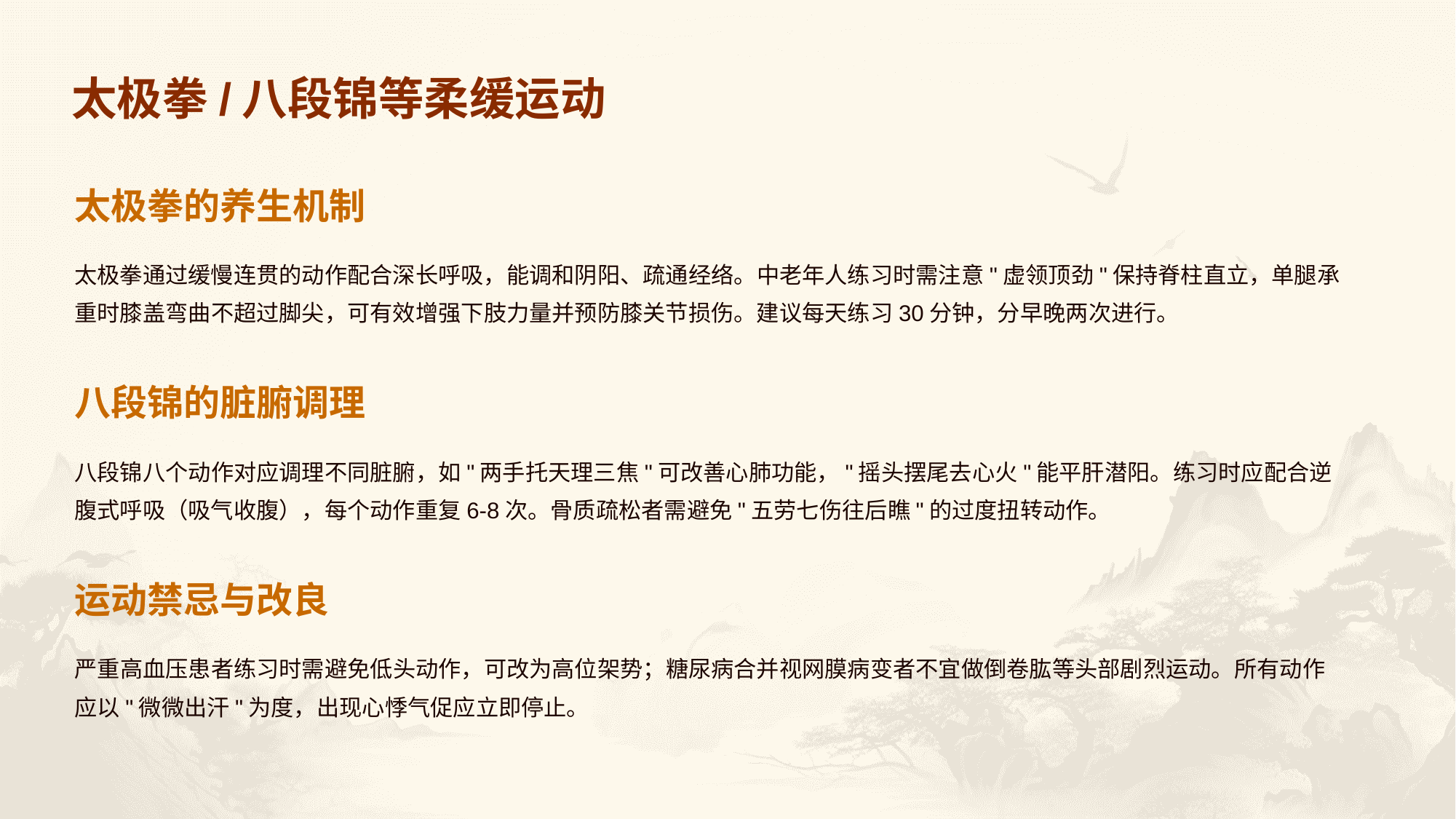

太极拳/八段锦等柔缓运动
太极拳的养生机制
太极拳通过缓慢连贯的动作配合深长呼吸，能调和阴阳、疏通经络。中老年人练习时需注意"虚领顶劲"保持脊柱直立，单腿承重时膝盖弯曲不超过脚尖，可有效增强下肢力量并预防膝关节损伤。建议每天练习30分钟，分早晚两次进行。
八段锦的脏腑调理
八段锦八个动作对应调理不同脏腑，如"两手托天理三焦"可改善心肺功能，"摇头摆尾去心火"能平肝潜阳。练习时应配合逆腹式呼吸（吸气收腹），每个动作重复6-8次。骨质疏松者需避免"五劳七伤往后瞧"的过度扭转动作。
运动禁忌与改良
严重高血压患者练习时需避免低头动作，可改为高位架势；糖尿病合并视网膜病变者不宜做倒卷肱等头部剧烈运动。所有动作应以"微微出汗"为度，出现心悸气促应立即停止。